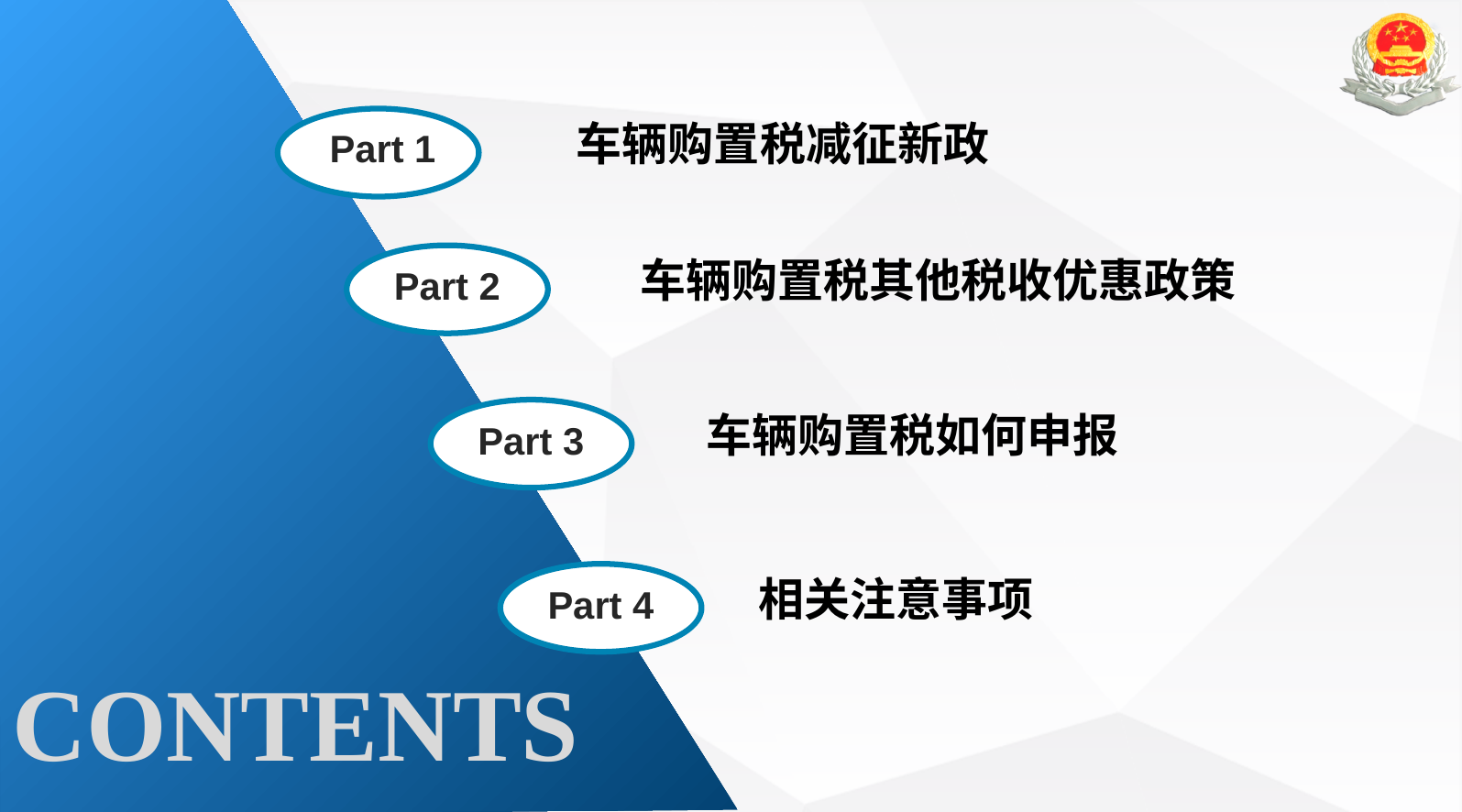

Part 1

     车辆购置税减征新政

Part 2
       车辆购置税其他税收优惠政策
   车辆购置税如何申报

Part 3

     相关注意事项

Part 4

CONTENTS